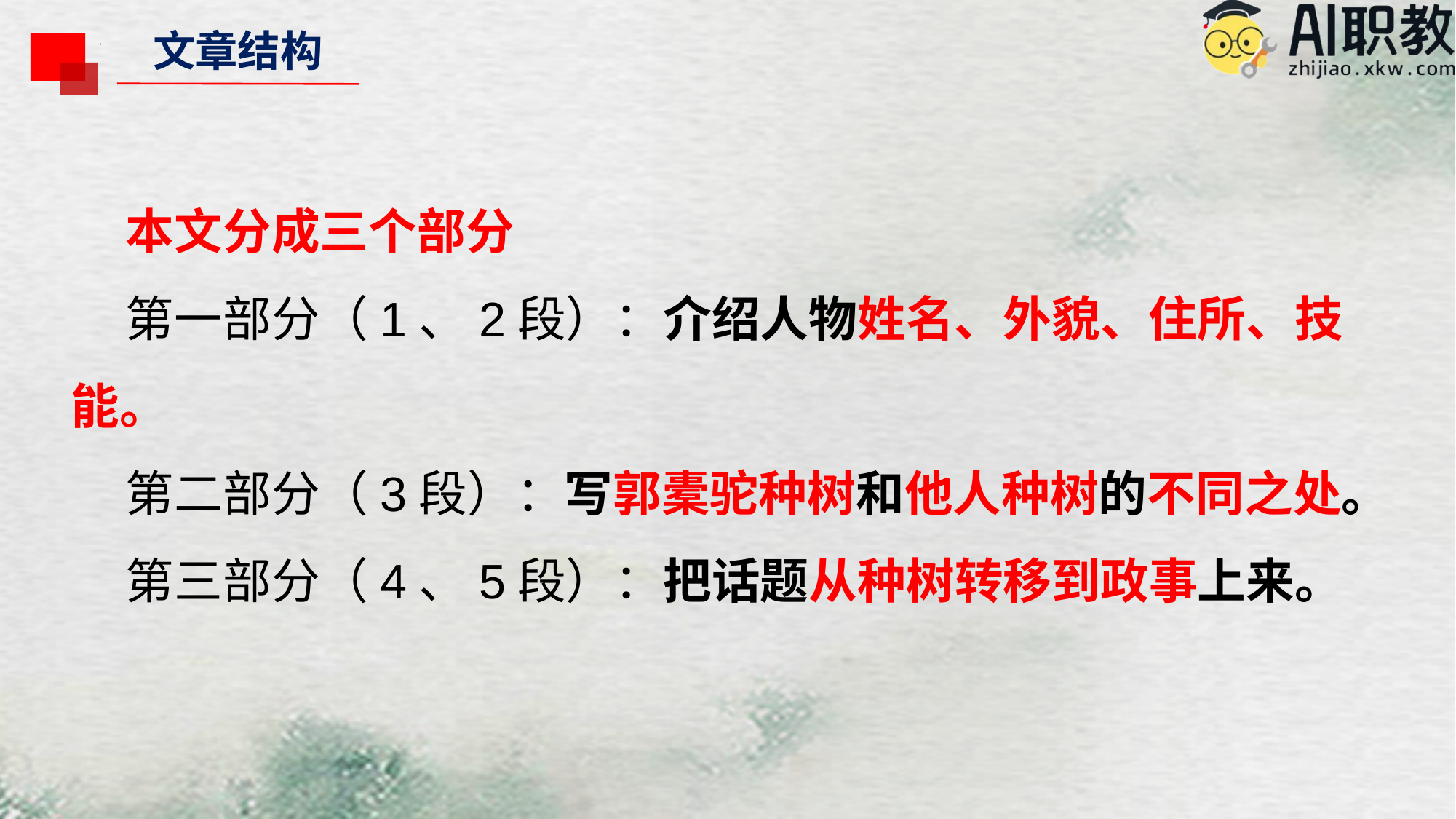

文章结构

本文分成三个部分
第一部分（1、2段）：介绍人物姓名、外貌、住所、技能。
第二部分（3段）：写郭橐驼种树和他人种树的不同之处。
第三部分（4、5段）：把话题从种树转移到政事上来。